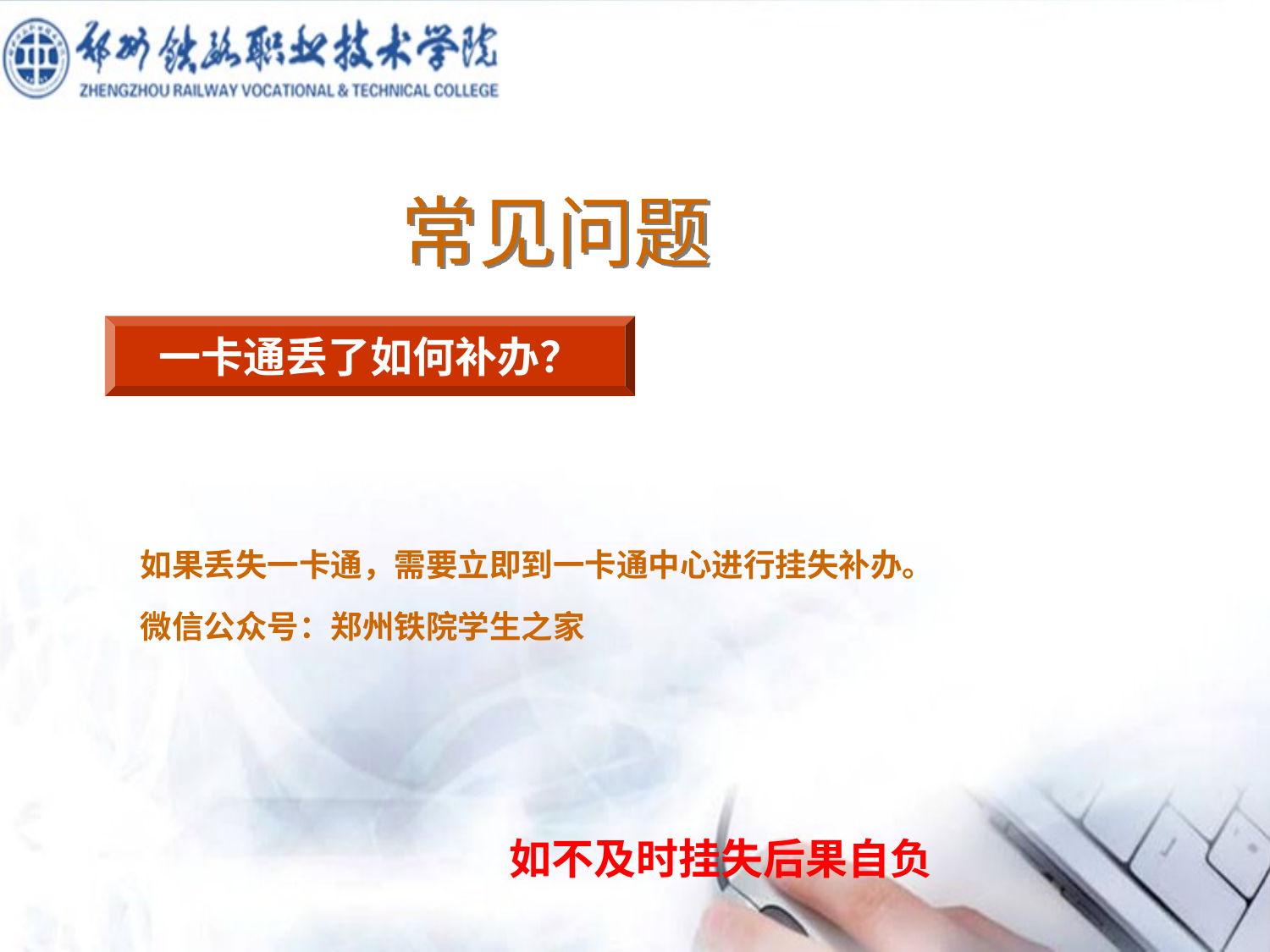

# 常见问题
一卡通丢了如何补办？
    如果丢失一卡通，需要立即到一卡通中心进行挂失补办。
    微信公众号：郑州铁院学生之家
如不及时挂失后果自负